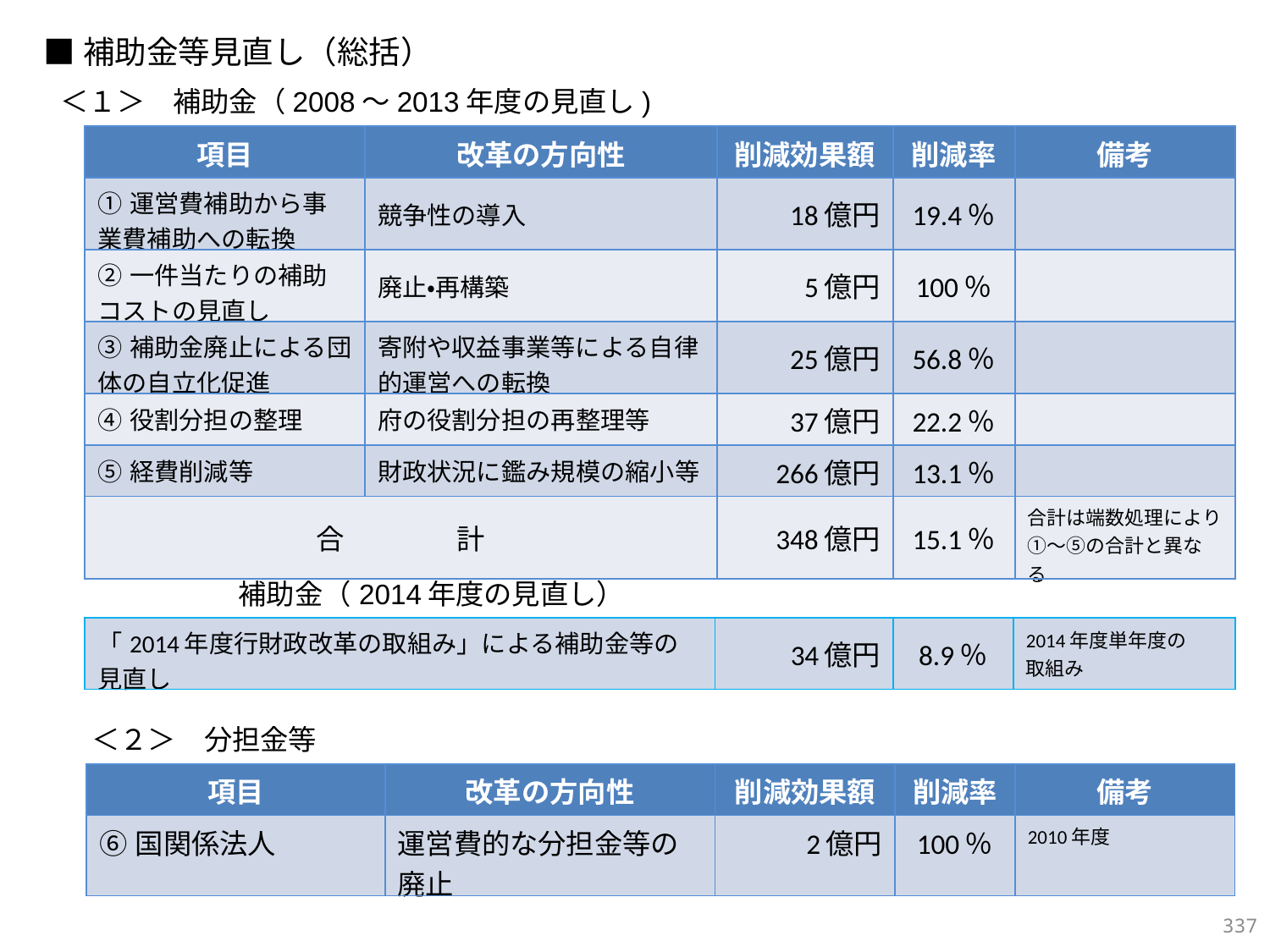

■補助金等見直し（総括）
＜１＞　補助金（2008～2013年度の見直し)
| 項目 | 改革の方向性 | 削減効果額 | 削減率 | 備考 |
| --- | --- | --- | --- | --- |
| ①運営費補助から事業費補助への転換 | 競争性の導入 | 18億円 | 19.4％ |  |
| ②一件当たりの補助コストの見直し | 廃止・再構築 | 5億円 | 100％ |  |
| ③補助金廃止による団体の自立化促進 | 寄附や収益事業等による自律的運営への転換 | 25億円 | 56.8％ |  |
| ④役割分担の整理 | 府の役割分担の再整理等 | 37億円 | 22.2％ |  |
| ⑤経費削減等 | 財政状況に鑑み規模の縮小等 | 266億円 | 13.1％ |  |
| 合　　　　計 |  | 348億円 | 15.1％ | 合計は端数処理により①～⑤の合計と異なる |
| 補助金（2014年度の見直し） |  |  |  |
| --- | --- | --- | --- |
| 「2014年度行財政改革の取組み」による補助金等の見直し | 34億円 | 8.9％ | 2014年度単年度の 取組み |
＜２＞　分担金等
| 項目 | 改革の方向性 | 削減効果額 | 削減率 | 備考 |
| --- | --- | --- | --- | --- |
| ⑥国関係法人 | 運営費的な分担金等の廃止 | 2億円 | 100％ | 2010年度 |
337